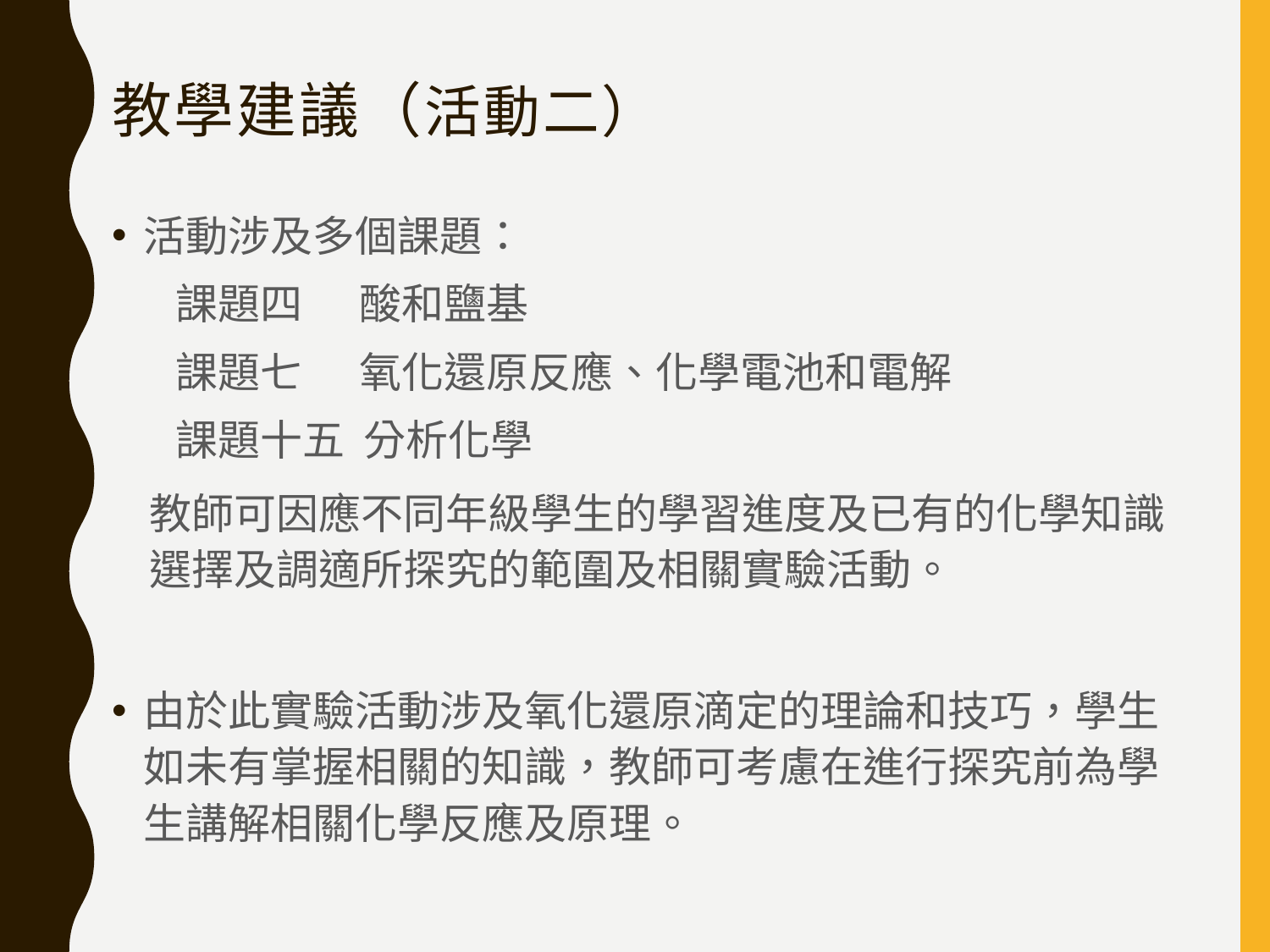

# 教學建議（活動二）
活動涉及多個課題：
課題四      酸和鹽基
課題七      氧化還原反應、化學電池和電解
課題十五  分析化學
教師可因應不同年級學生的學習進度及已有的化學知識選擇及調適所探究的範圍及相關實驗活動。

由於此實驗活動涉及氧化還原滴定的理論和技巧，學生如未有掌握相關的知識，教師可考慮在進行探究前為學生講解相關化學反應及原理。